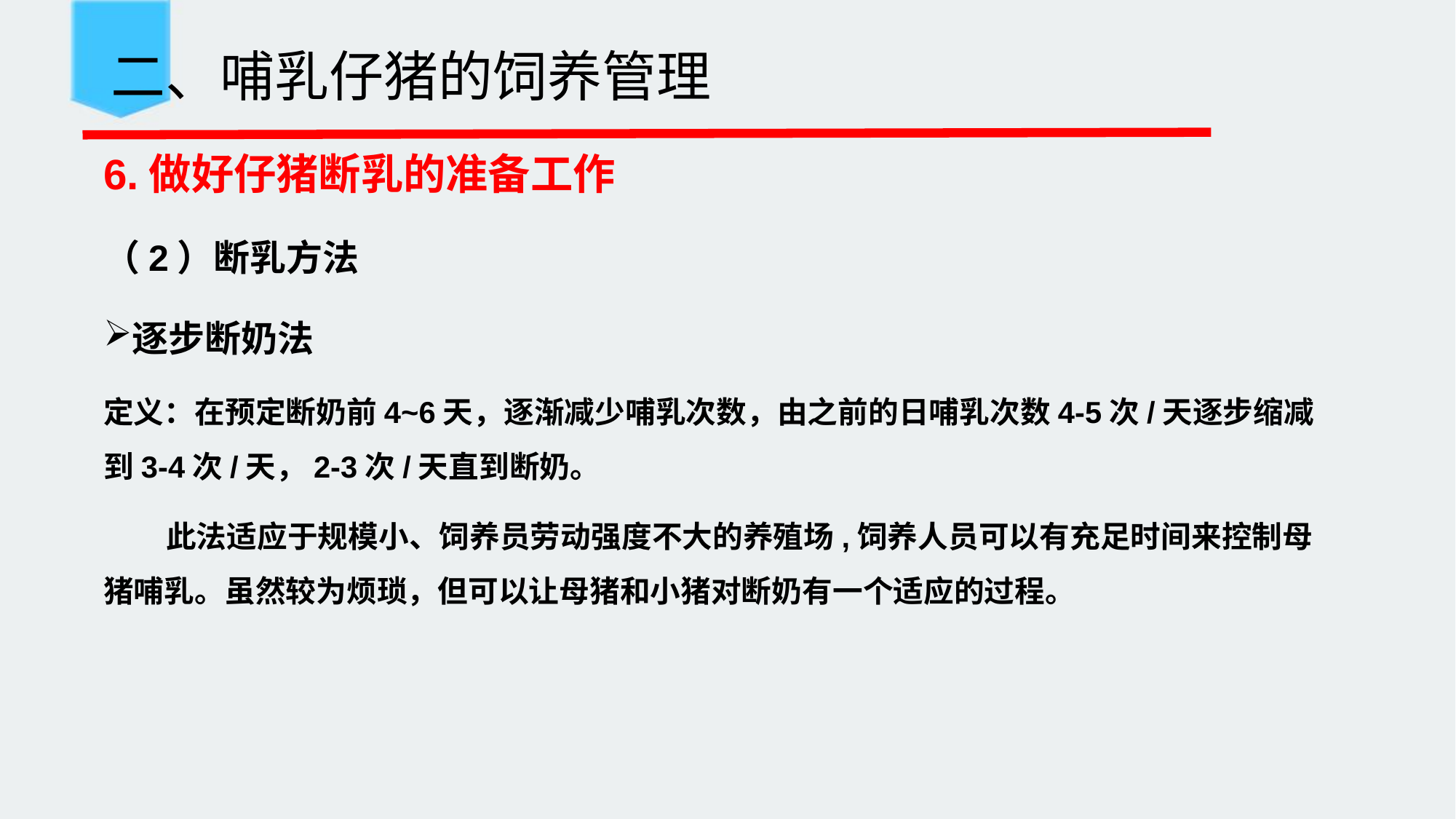

二、哺乳仔猪的饲养管理

6.做好仔猪断乳的准备工作
（2）断乳方法
逐步断奶法
定义：在预定断奶前4~6天，逐渐减少哺乳次数，由之前的日哺乳次数4-5次/天逐步缩减到3-4次/天，2-3次/天直到断奶。
        此法适应于规模小、饲养员劳动强度不大的养殖场,饲养人员可以有充足时间来控制母猪哺乳。虽然较为烦琐，但可以让母猪和小猪对断奶有一个适应的过程。